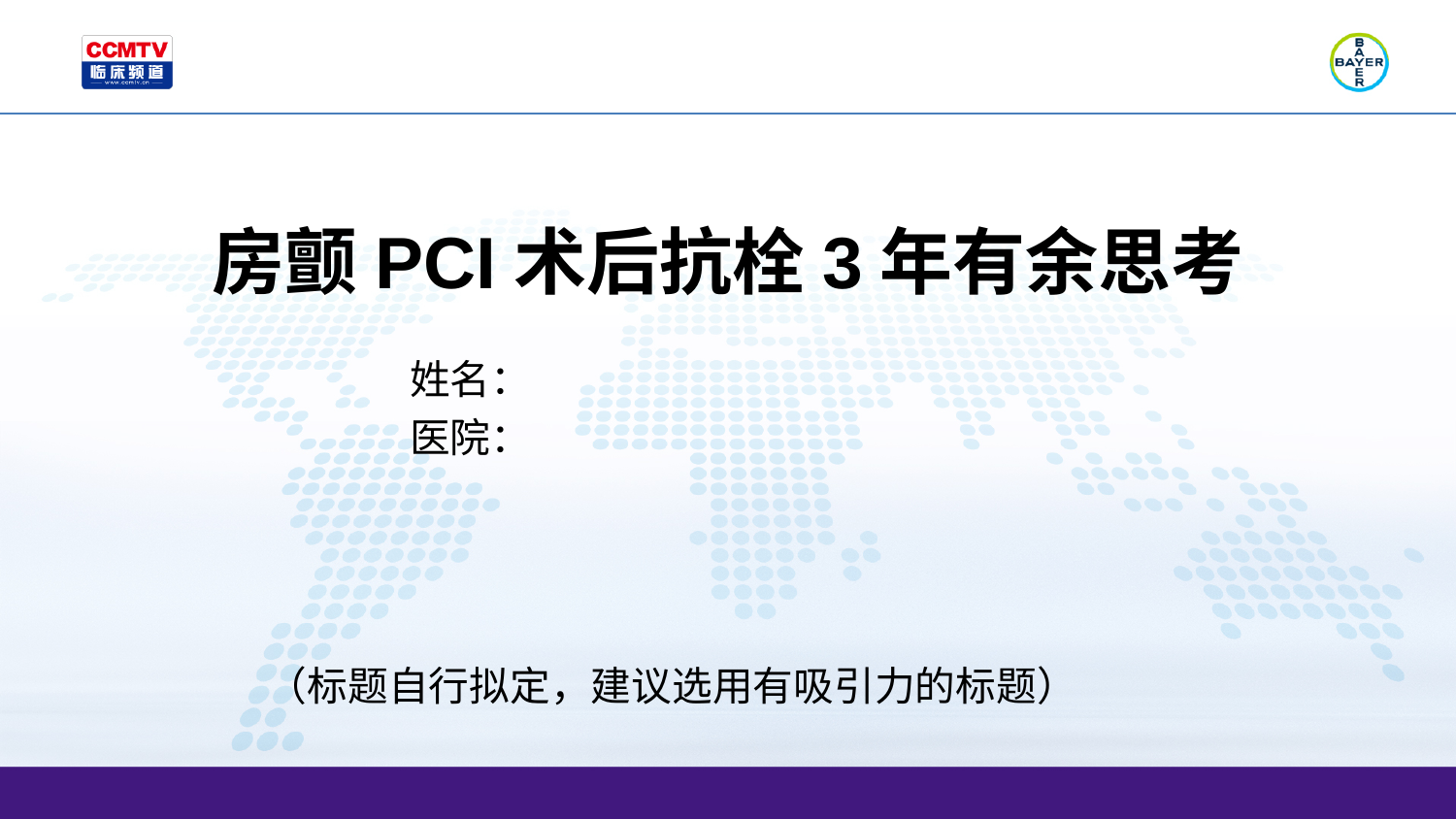

# 房颤PCI术后抗栓3年有余思考
姓名：
医院：
（标题自行拟定，建议选用有吸引力的标题）